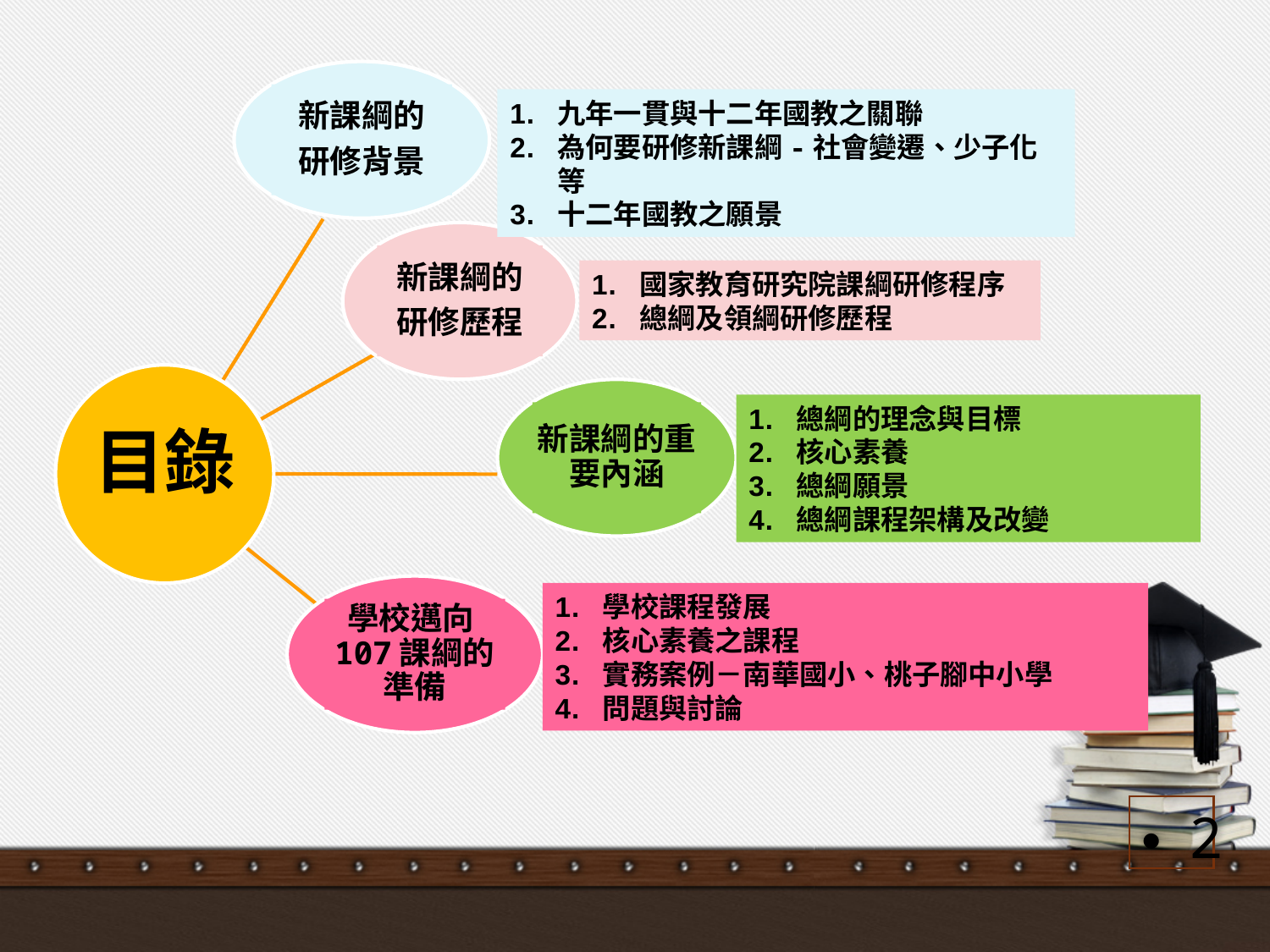

新課綱的
研修背景
九年一貫與十二年國教之關聯
為何要研修新課綱-社會變遷、少子化等
十二年國教之願景

新課綱的
研修歷程
國家教育研究院課綱研修程序
總綱及領綱研修歷程

新課綱的重要內涵

總綱的理念與目標
核心素養
總綱願景
總綱課程架構及改變
目錄

學校邁向107課綱的準備
學校課程發展
核心素養之課程
實務案例－南華國小、桃子腳中小學
問題與討論
2